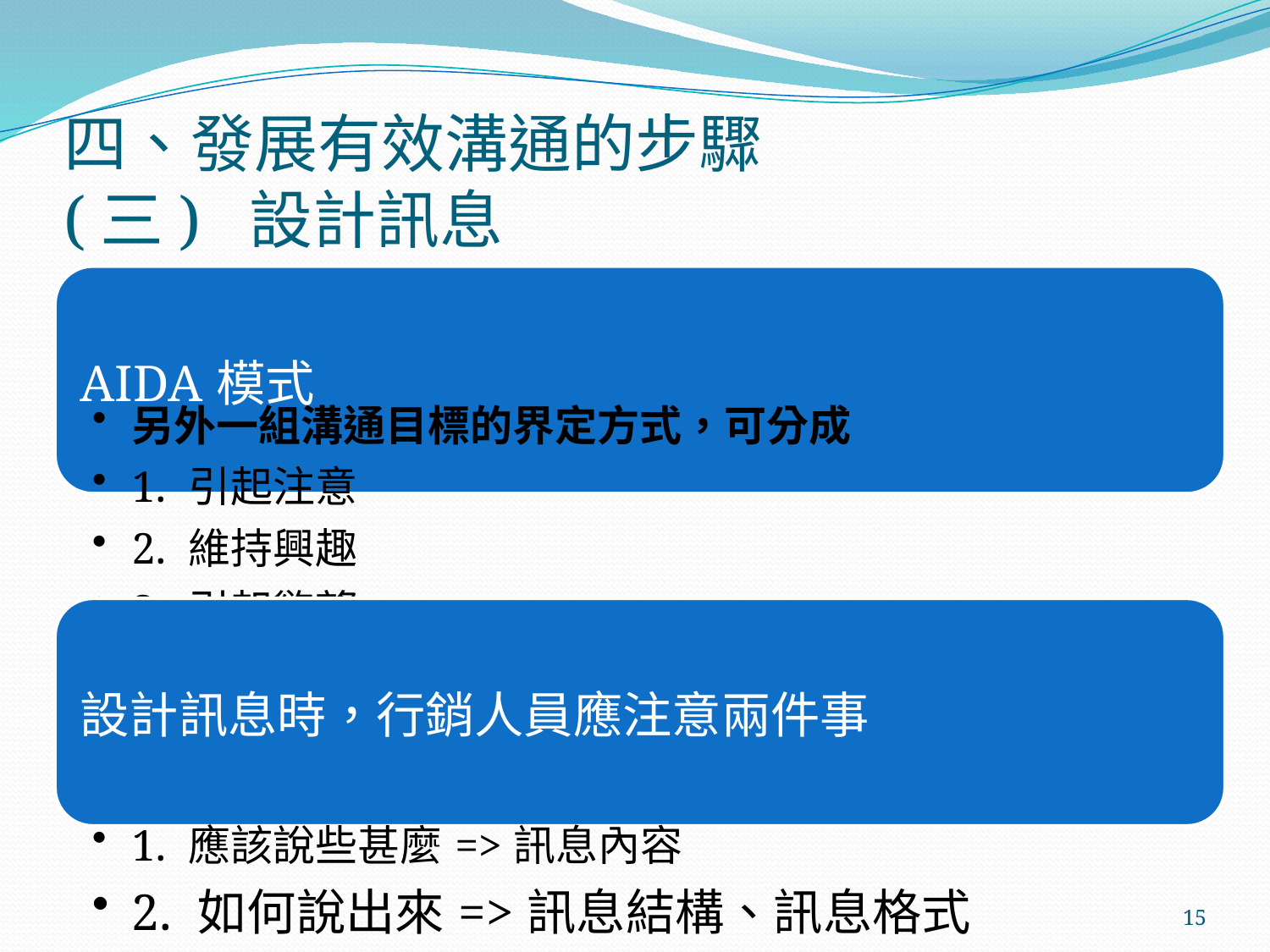

# 四、發展有效溝通的步驟 (三)  設計訊息
AIDA模式
設計訊息時，行銷人員應注意兩件事
1. 應該說些甚麼=>訊息內容
2. 如何說出來=>訊息結構、訊息格式
1. 引起注意
2. 維持興趣
3. 引起慾望
4. 促成行動。
另外一組溝通目標的界定方式，可分成
15